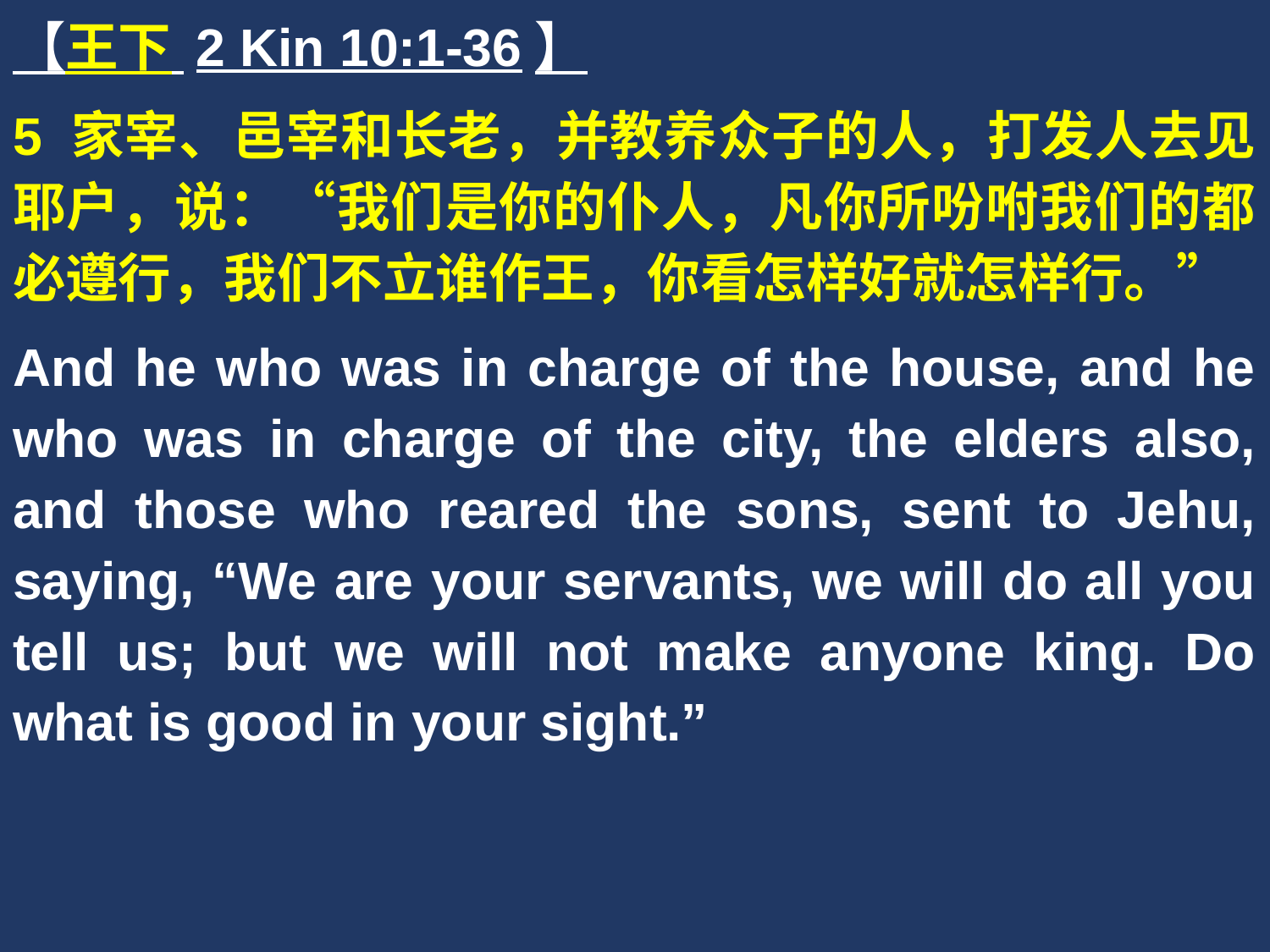

【王下 2 Kin 10:1-36】
5 家宰、邑宰和长老，并教养众子的人，打发人去见耶户，说：“我们是你的仆人，凡你所吩咐我们的都必遵行，我们不立谁作王，你看怎样好就怎样行。”
And he who was in charge of the house, and he who was in charge of the city, the elders also, and those who reared the sons, sent to Jehu, saying, “We are your servants, we will do all you tell us; but we will not make anyone king. Do what is good in your sight.”